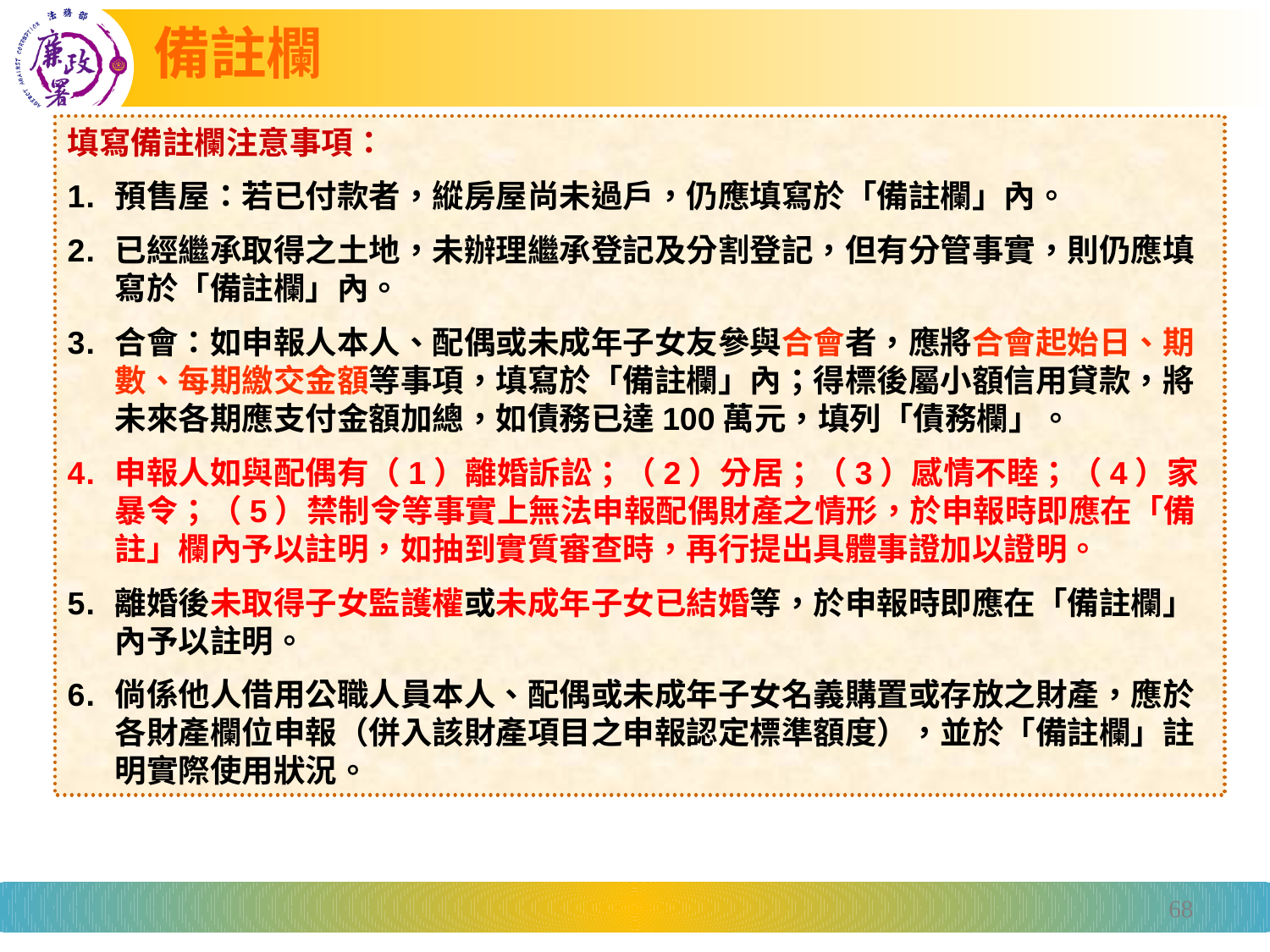

# 備註欄
填寫備註欄注意事項：
預售屋：若已付款者，縱房屋尚未過戶，仍應填寫於「備註欄」內。
已經繼承取得之土地，未辦理繼承登記及分割登記，但有分管事實，則仍應填寫於「備註欄」內。
合會：如申報人本人、配偶或未成年子女友參與合會者，應將合會起始日、期數、每期繳交金額等事項，填寫於「備註欄」內；得標後屬小額信用貸款，將未來各期應支付金額加總，如債務已達100萬元，填列「債務欄」。
申報人如與配偶有（1）離婚訴訟；（2）分居；（3）感情不睦；（4）家暴令；（5）禁制令等事實上無法申報配偶財產之情形，於申報時即應在「備註」欄內予以註明，如抽到實質審查時，再行提出具體事證加以證明。
離婚後未取得子女監護權或未成年子女已結婚等，於申報時即應在「備註欄」內予以註明。
倘係他人借用公職人員本人、配偶或未成年子女名義購置或存放之財產，應於各財產欄位申報（併入該財產項目之申報認定標準額度），並於「備註欄」註明實際使用狀況。
68